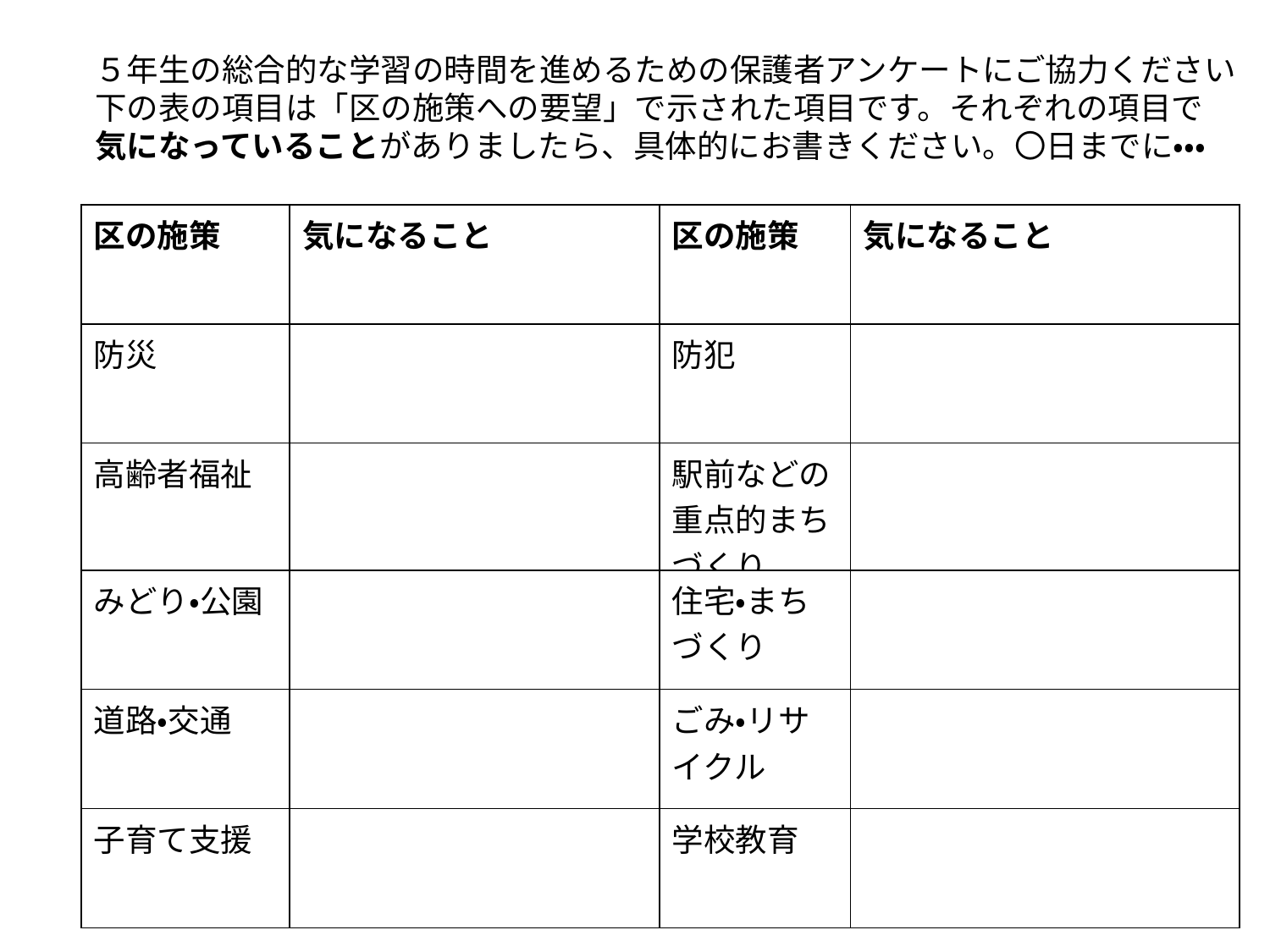

５年生の総合的な学習の時間を進めるための保護者アンケートにご協力ください
下の表の項目は「区の施策への要望」で示された項目です。それぞれの項目で
気になっていることがありましたら、具体的にお書きください。〇日までに・・・
| 区の施策 | 気になること | 区の施策 | 気になること |
| --- | --- | --- | --- |
| 防災 |  | 防犯 |  |
| 高齢者福祉 |  | 駅前などの重点的まちづくり |  |
| みどり・公園 |  | 住宅・まちづくり |  |
| 道路・交通 |  | ごみ・リサイクル |  |
| 子育て支援 |  | 学校教育 |  |